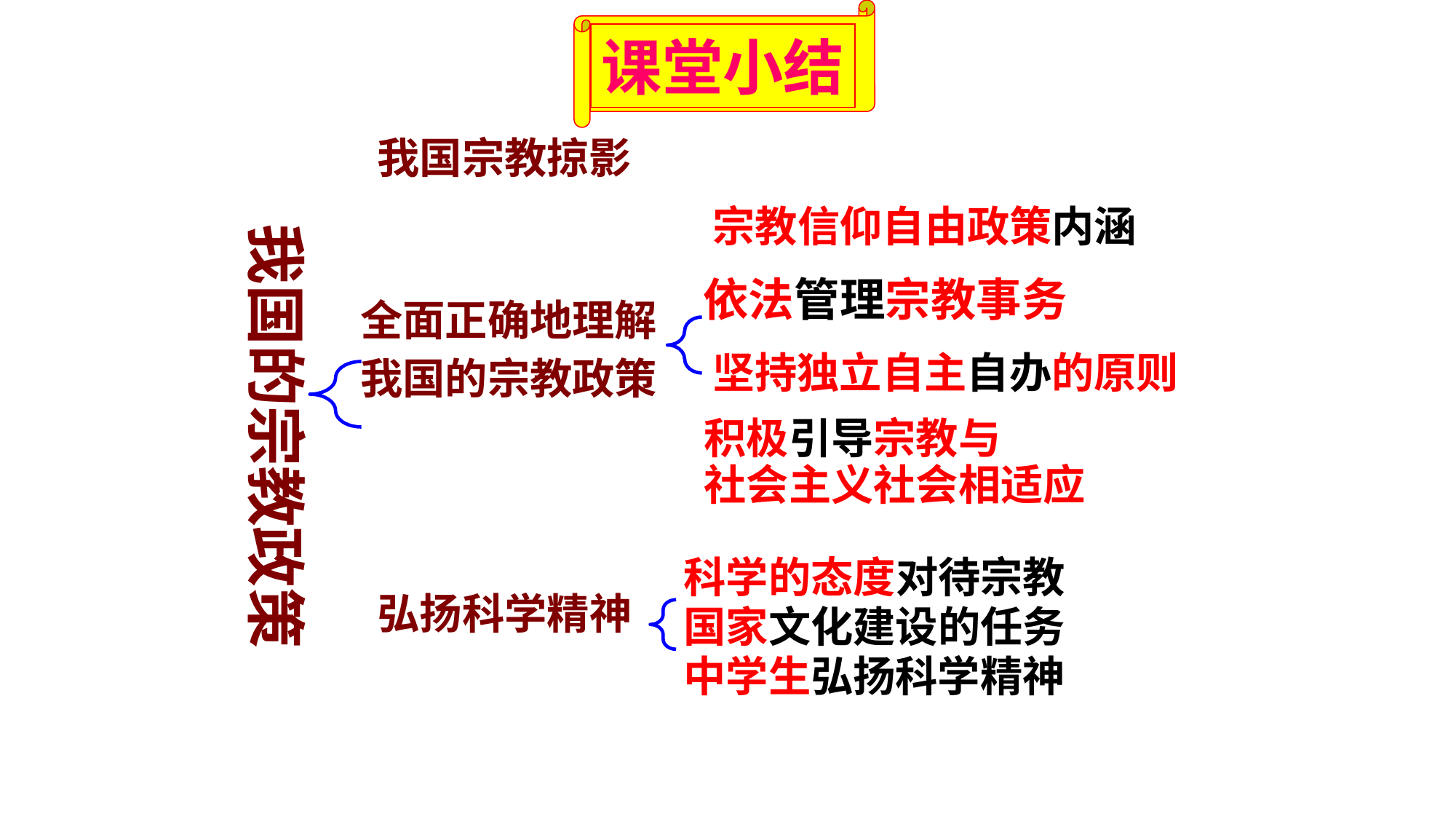

课堂小结
我国宗教掠影
宗教信仰自由政策内涵
我国的宗教政策
# 依法管理宗教事务
全面正确地理解
我国的宗教政策

坚持独立自主自办的原则

积极引导宗教与
社会主义社会相适应
科学的态度对待宗教
国家文化建设的任务
中学生弘扬科学精神
弘扬科学精神